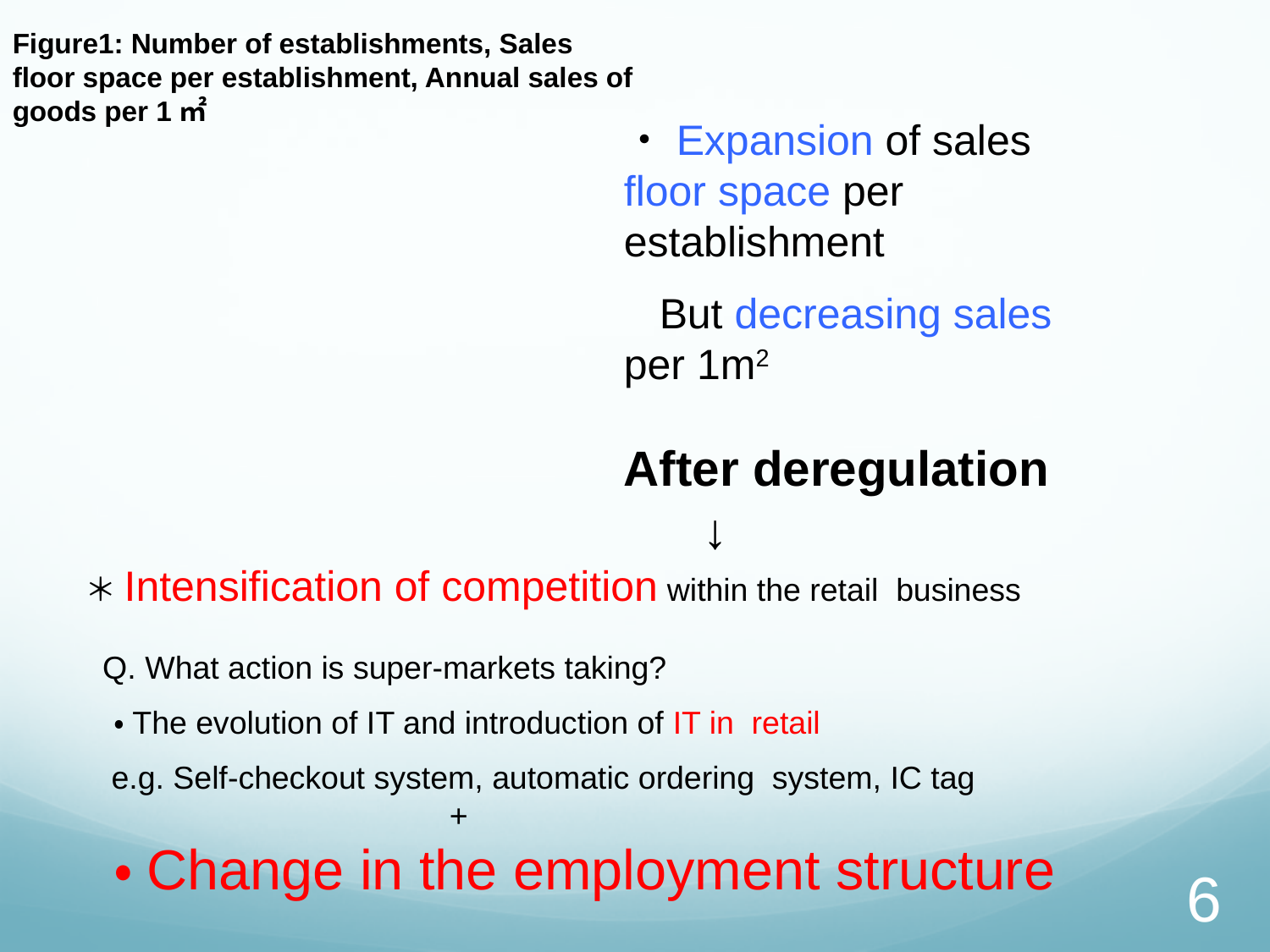

Figure1: Number of establishments, Sales floor space per establishment, Annual sales of goods per 1㎡
・Expansion of sales floor space per establishment

   But decreasing sales per 1m2
After deregulation
                                             ↓
＊Intensification of competition within the retail  business

  Q. What action is super-markets taking?

   ・The evolution of IT and introduction of IT in  retail

   e.g. Self-checkout system, automatic ordering  system, IC tag
                                         +
  ・Change in the employment structure
6